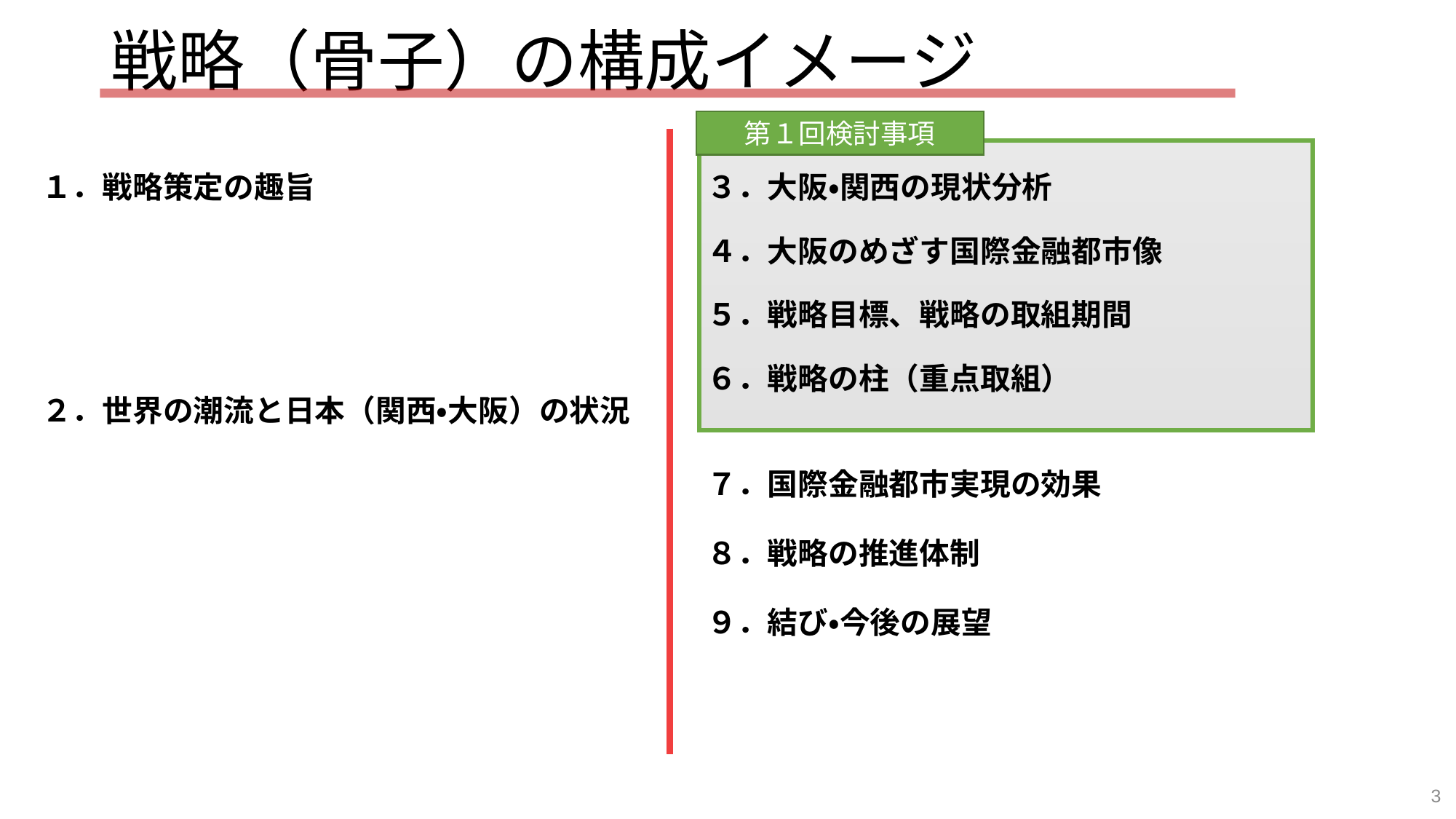

# 戦略（骨子）の構成イメージ
第１回検討事項

１．戦略策定の趣旨

２．世界の潮流と日本（関西・大阪）の状況

３．大阪・関西の現状分析
４．大阪のめざす国際金融都市像
５．戦略目標、戦略の取組期間
６．戦略の柱（重点取組）

７．国際金融都市実現の効果

８．戦略の推進体制

９．結び・今後の展望

3